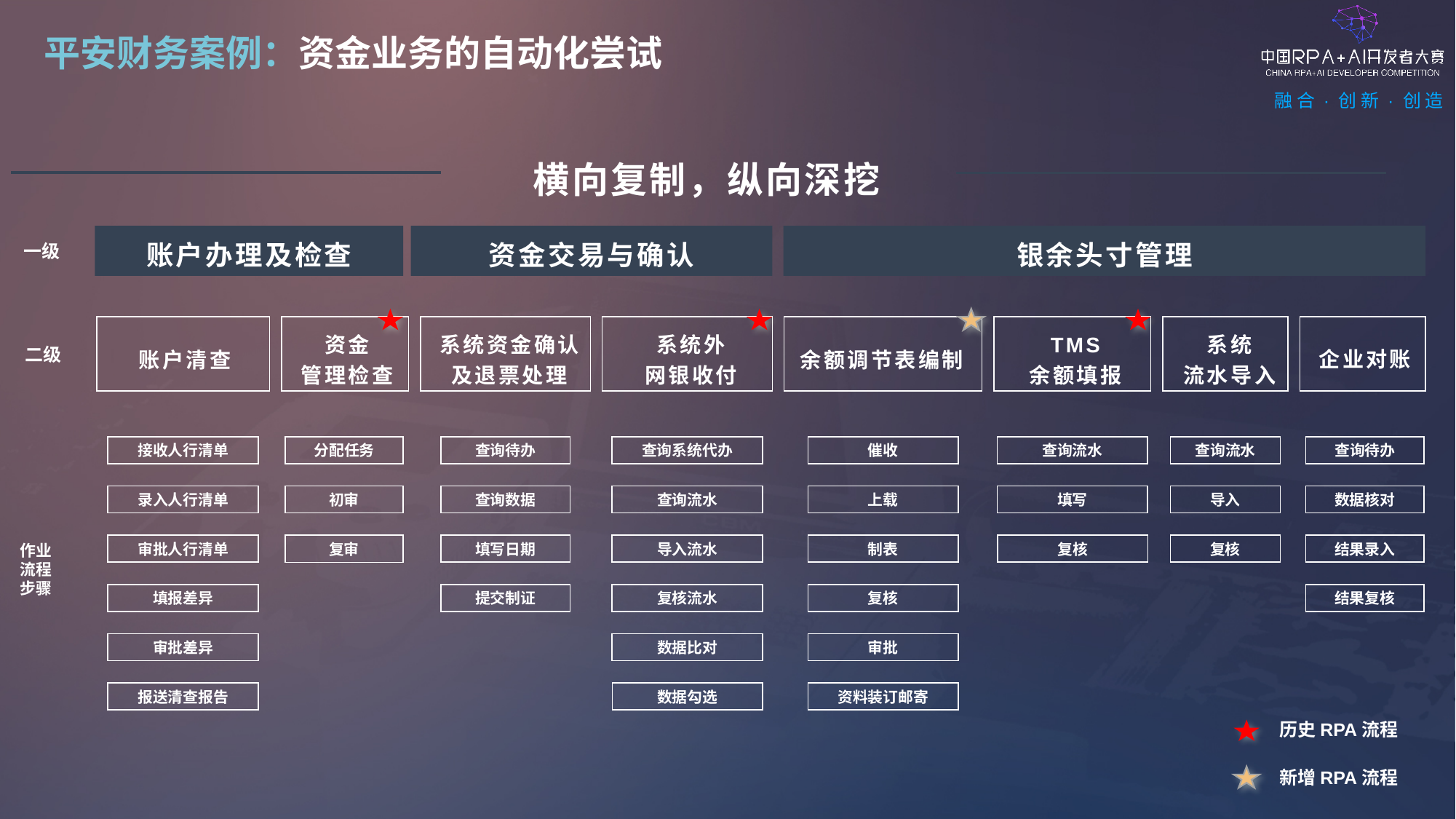

平安财务案例：资金业务的自动化尝试
横向复制，纵向深挖
一级
账户办理及检查
资金交易与确认
银余头寸管理

二级
资金
管理检查
系统资金确认
及退票处理
系统外
网银收付
TMS
余额填报
系统
流水导入
企业对账
账户清查
余额调节表编制
接收人行清单
分配任务
查询待办
查询系统代办
催收
查询流水
查询流水
查询待办
作业流程
步骤
录入人行清单
查询数据
查询流水
上载
填写
导入
数据核对
初审
审批人行清单
填写日期
导入流水
制表
复核
复核
结果录入
复审
填报差异
提交制证
复核流水
复核
结果复核
审批差异
数据比对
审批
报送清查报告
数据勾选
资料装订邮寄
历史RPA流程

新增RPA流程